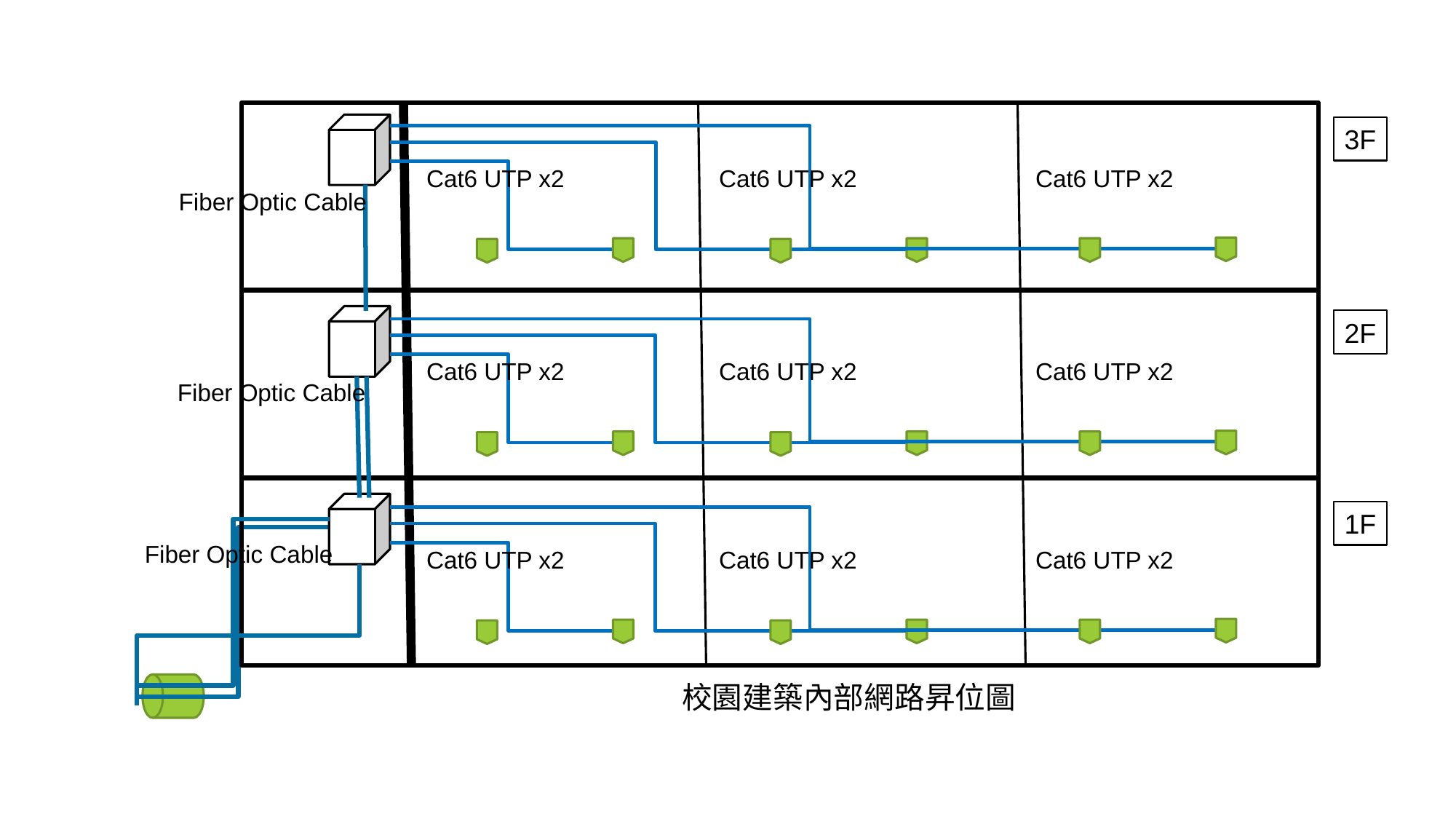

3F

Cat6 UTP x2
Cat6 UTP x2
Cat6 UTP x2

Fiber Optic Cable

2F

Cat6 UTP x2
Cat6 UTP x2
Cat6 UTP x2

Fiber Optic Cable

1F

Fiber Optic Cable
Cat6 UTP x2
Cat6 UTP x2
Cat6 UTP x2

校園建築內部網路昇位圖